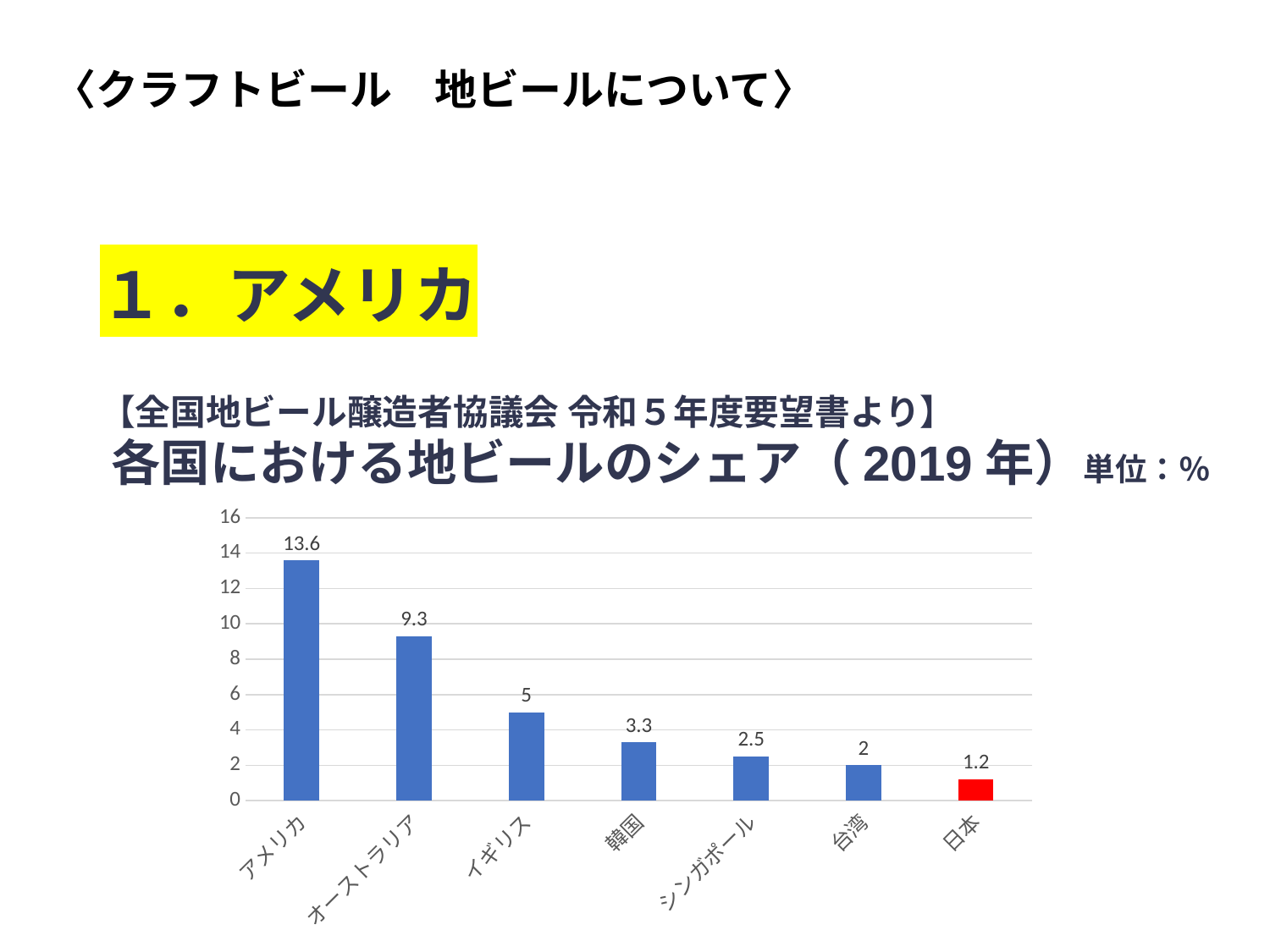

〈クラフトビール　地ビールについて〉
１．アメリカ
【全国地ビール醸造者協議会 令和５年度要望書より】
各国における地ビールのシェア（2019年）単位：％

### Chart

| Category | 系列 1 |
|---|---|
| アメリカ | 13.6 |
| オーストラリア | 9.3 |
| イギリス | 5.0 |
| 韓国 | 3.3 |
| シンガポール | 2.5 |
| 台湾 | 2.0 |
| 日本 | 1.2 |